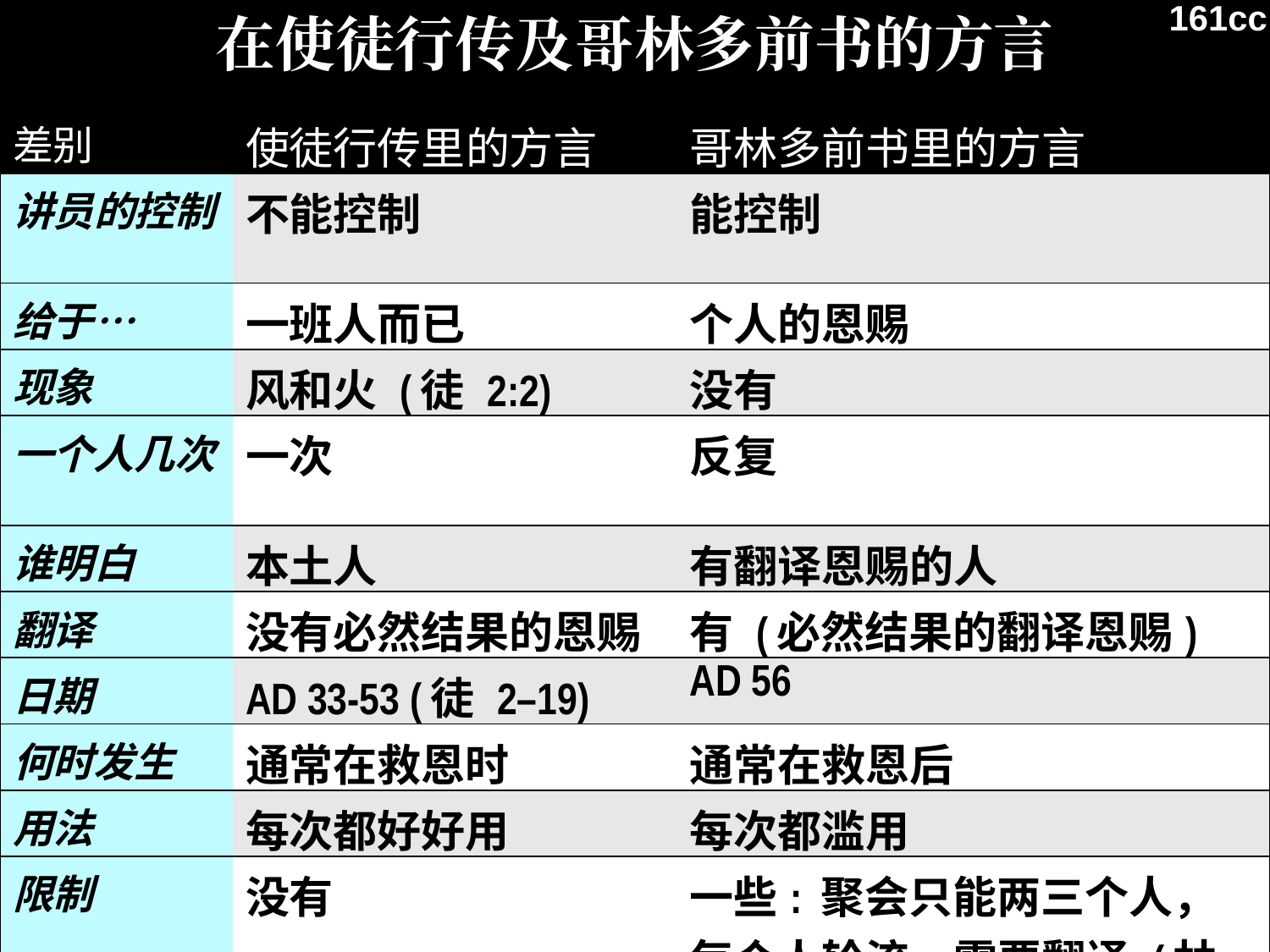

161cc
在使徒行传及哥林多前书的方言
| 差别 | 使徒行传里的方言 | 哥林多前书里的方言 |
| --- | --- | --- |
| 讲员的控制 | 不能控制 | 能控制 |
| 给于… | 一班人而已 | 个人的恩赐 |
| 现象 | 风和火 (徒 2:2) | 没有 |
| 一个人几次 | 一次 | 反复 |
| 谁明白 | 本土人 | 有翻译恩赐的人 |
| 翻译 | 没有必然结果的恩赐 | 有 (必然结果的翻译恩赐) |
| 日期 | AD 33-53 (徒 2–19) | AD 56 |
| 何时发生 | 通常在救恩时 | 通常在救恩后 |
| 用法 | 每次都好好用 | 每次都滥用 |
| 限制 | 没有 | 一些: 聚会只能两三个人，每个人轮流，需要翻译 (林前 14:27) |